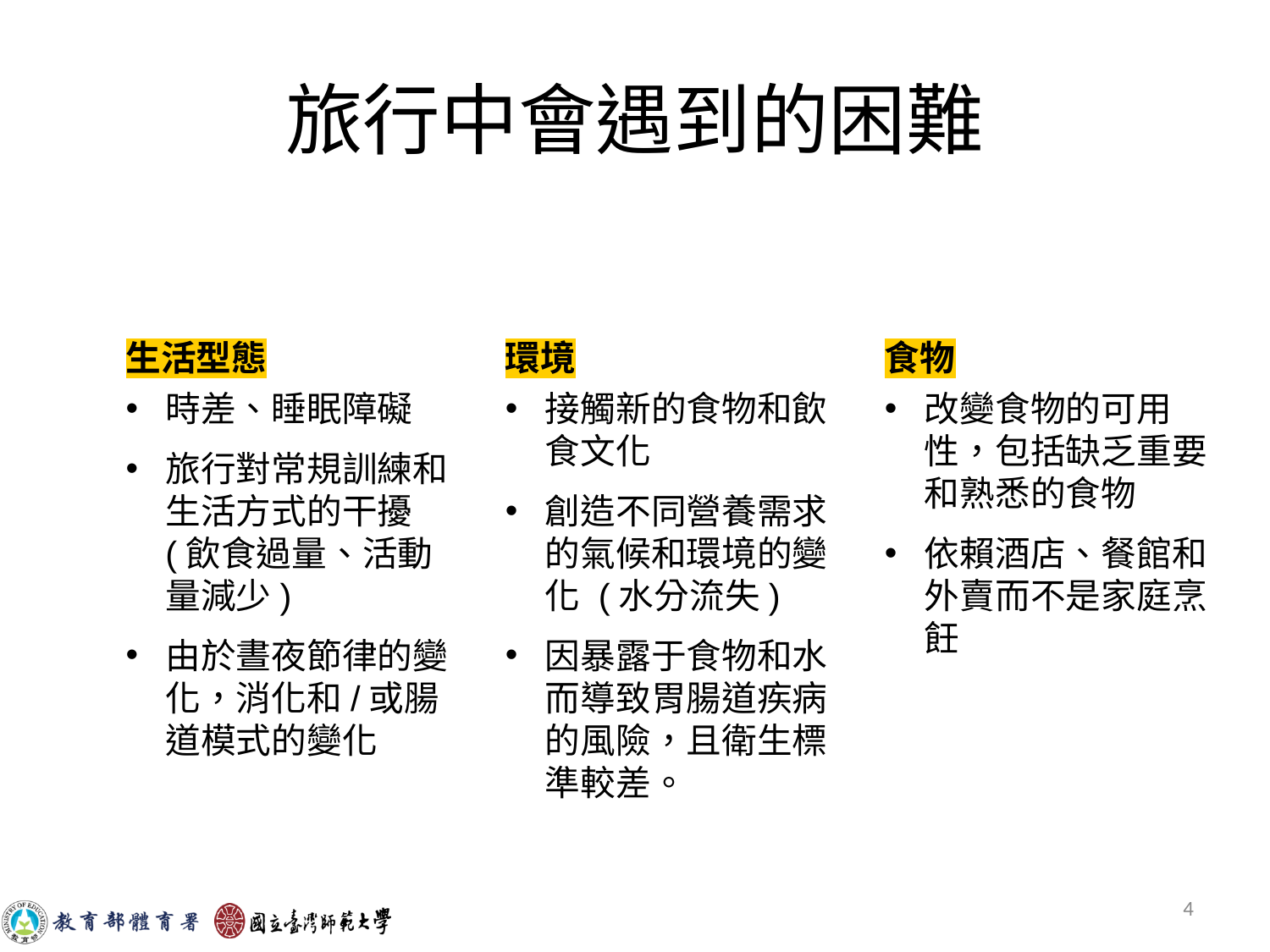

# 旅行中會遇到的困難
生活型態
時差、睡眠障礙
旅行對常規訓練和生活方式的干擾 (飲食過量、活動量減少)
由於晝夜節律的變化，消化和/或腸道模式的變化

環境
接觸新的食物和飲食文化
創造不同營養需求的氣候和環境的變化 (水分流失)
因暴露于食物和水而導致胃腸道疾病的風險，且衛生標準較差。
食物
改變食物的可用性，包括缺乏重要和熟悉的食物
依賴酒店、餐館和外賣而不是家庭烹飪
4